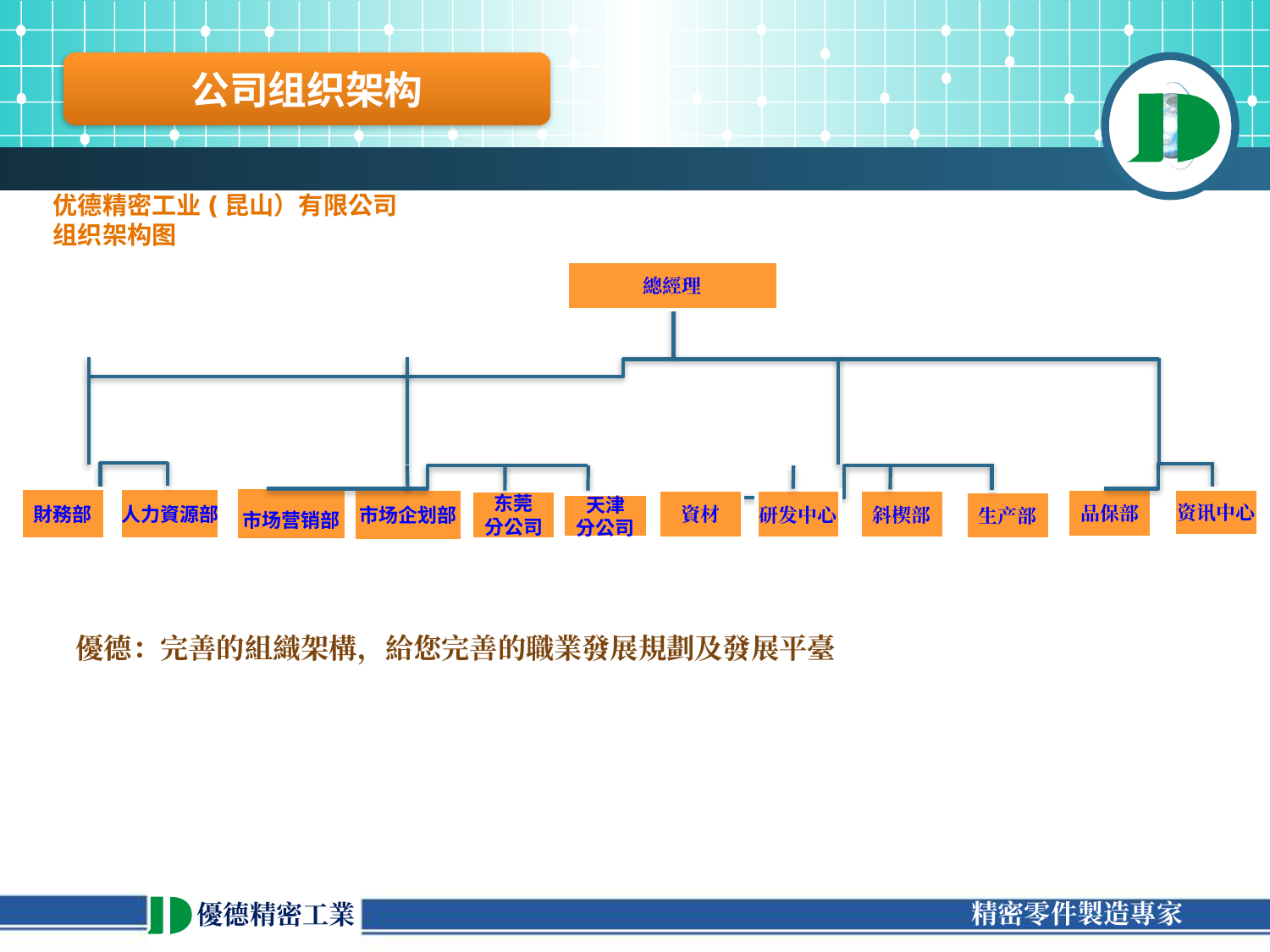

公司组织架构
优德精密工业(昆山）有限公司
组织架构图
總經理
人力資源部
財務部
市场营销部
市场企划部

东莞
分公司

天津
分公司

品保部
资讯中心
資材
研发中心
斜楔部
生产部
優德：完善的組織架構，給您完善的職業發展規劃及發展平臺